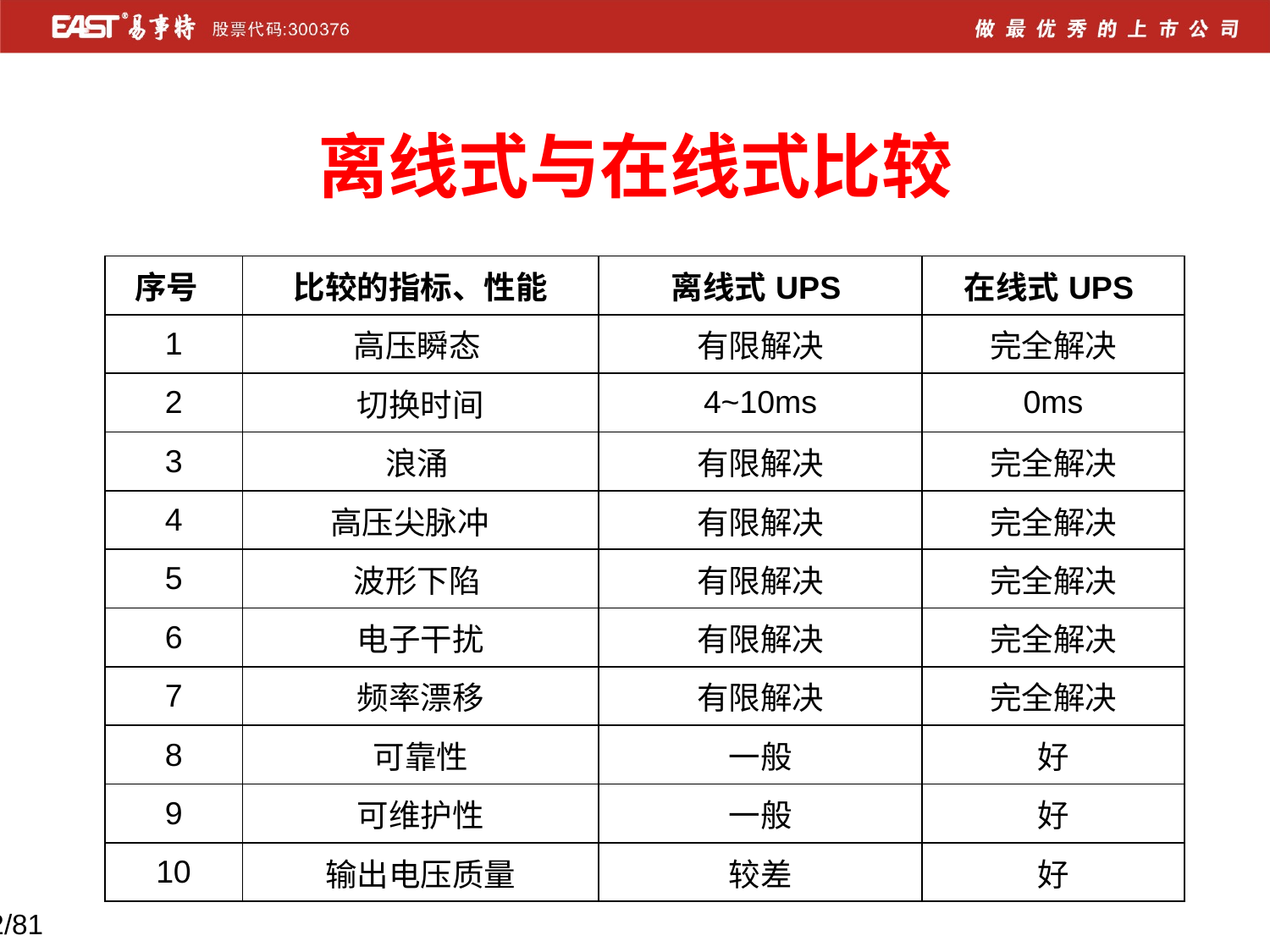

离线式与在线式比较
| 序号 | 比较的指标、性能 | 离线式UPS | 在线式UPS |
| --- | --- | --- | --- |
| 1 | 高压瞬态 | 有限解决 | 完全解决 |
| 2 | 切换时间 | 4~10ms | 0ms |
| 3 | 浪涌 | 有限解决 | 完全解决 |
| 4 | 高压尖脉冲 | 有限解决 | 完全解决 |
| 5 | 波形下陷 | 有限解决 | 完全解决 |
| 6 | 电子干扰 | 有限解决 | 完全解决 |
| 7 | 频率漂移 | 有限解决 | 完全解决 |
| 8 | 可靠性 | 一般 | 好 |
| 9 | 可维护性 | 一般 | 好 |
| 10 | 输出电压质量 | 较差 | 好 |